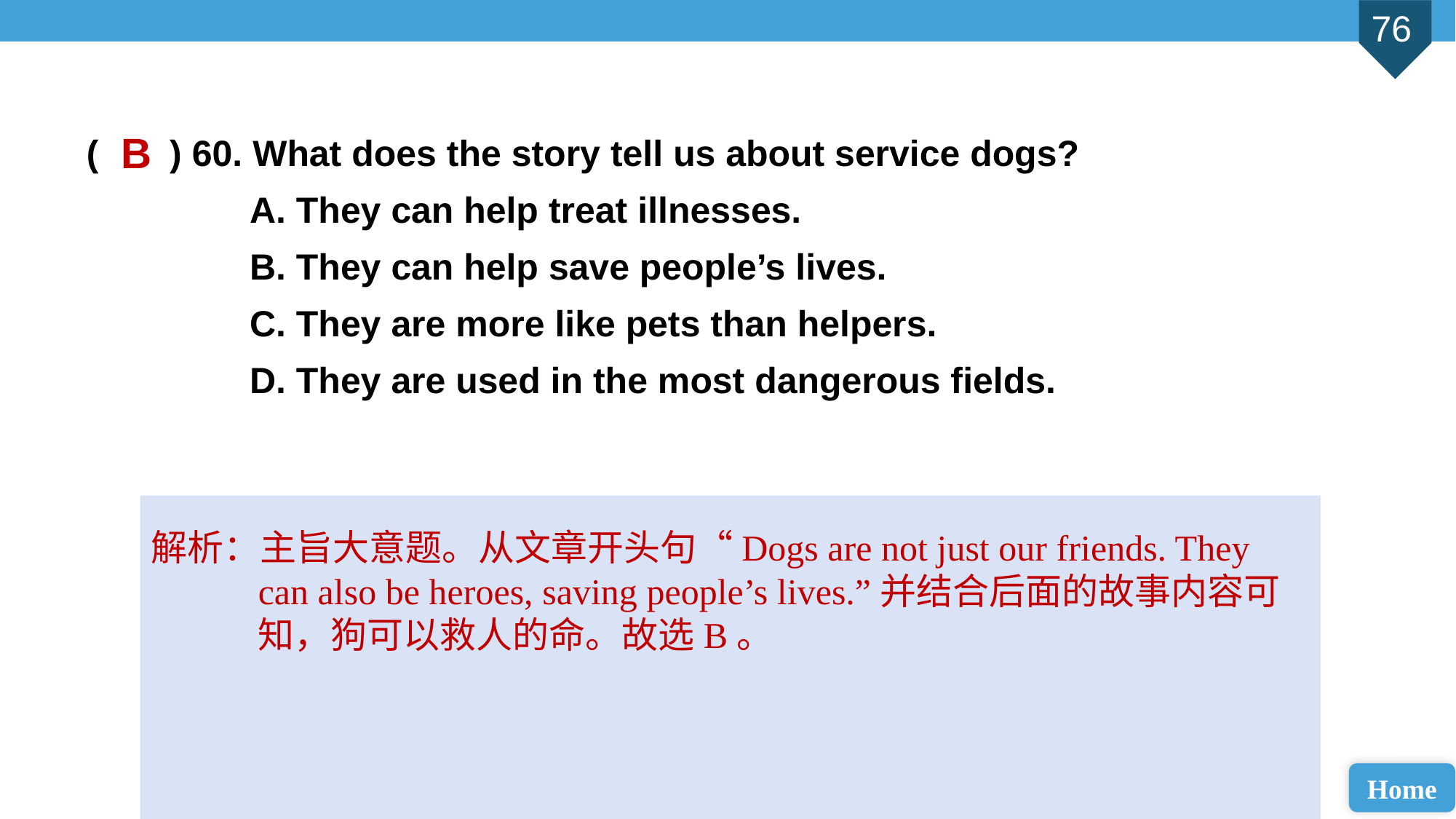

(       ) 60. What does the story tell us about service dogs?
                A. They can help treat illnesses.
                B. They can help save people’s lives.
                C. They are more like pets than helpers.
                D. They are used in the most dangerous fields.
B

解析：主旨大意题。从文章开头句“Dogs are not just our friends. They can also be heroes, saving people’s lives.”并结合后面的故事内容可知，狗可以救人的命。故选B。